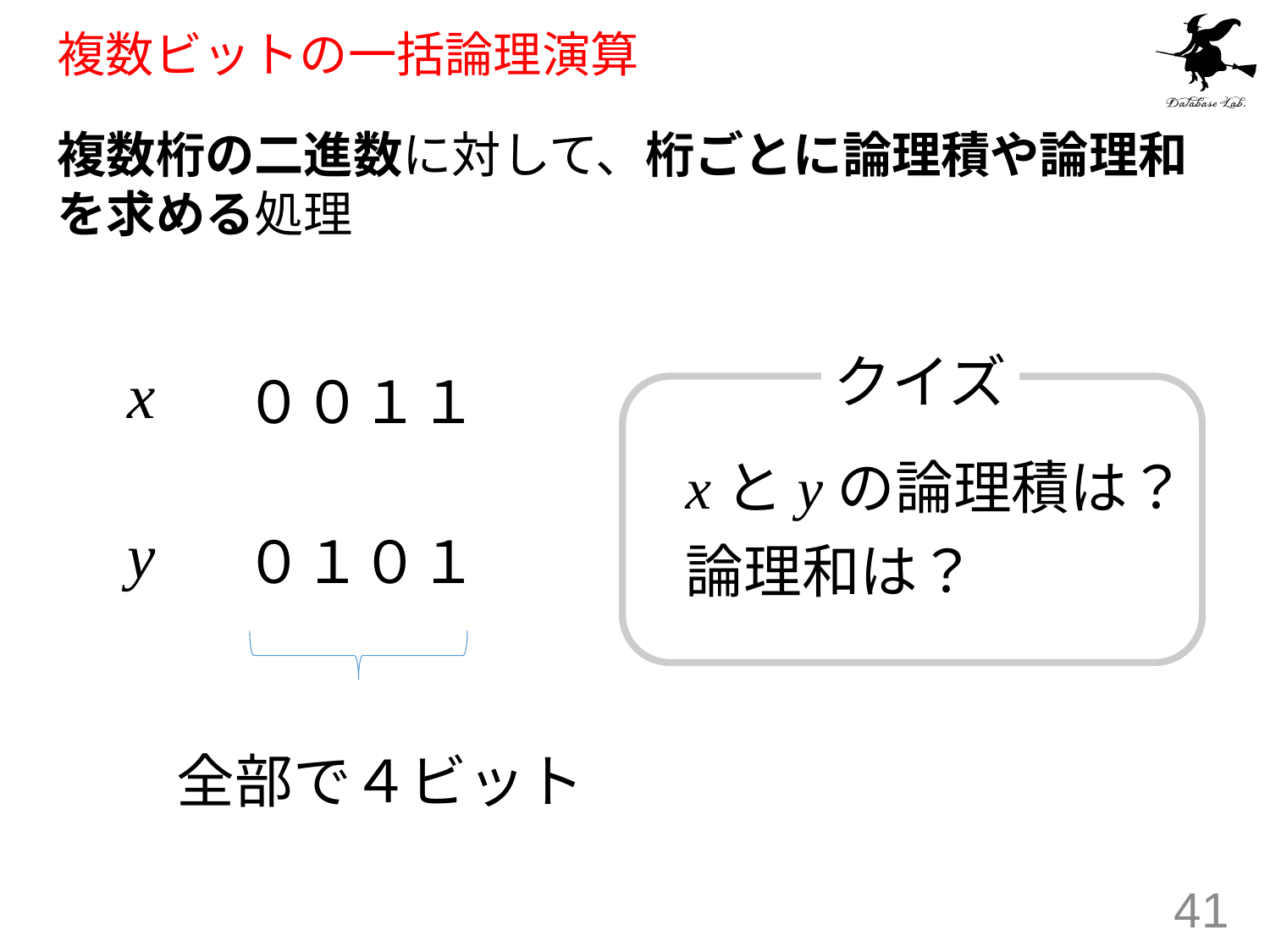

# 複数ビットの一括論理演算
複数桁の二進数に対して、桁ごとに論理積や論理和を求める処理

クイズ
x
００１１

xとyの論理積は？
論理和は？
y
０１０１

全部で４ビット
41